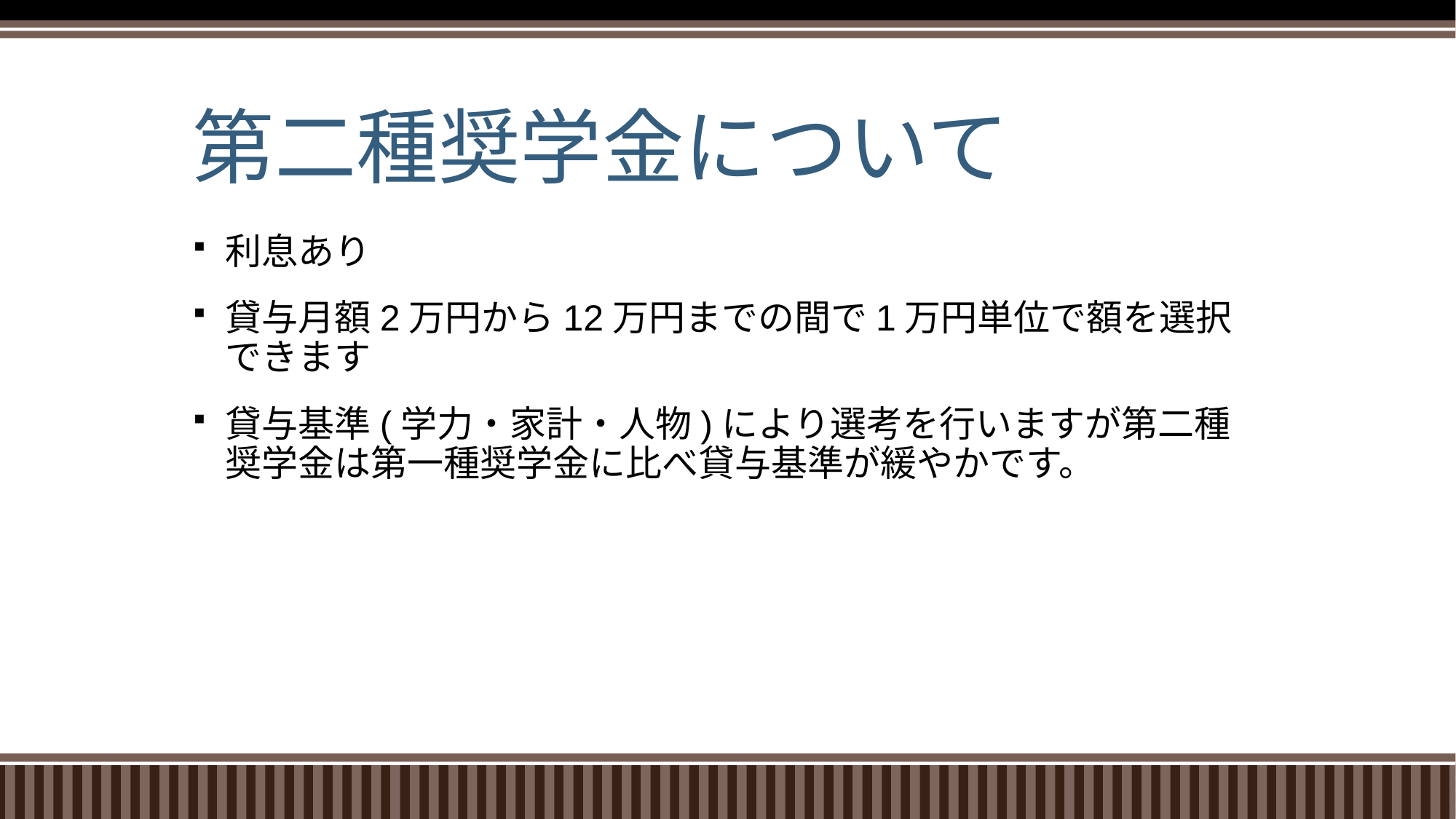

# 第二種奨学金について
利息あり
貸与月額2万円から12万円までの間で1万円単位で額を選択できます
貸与基準(学力・家計・人物)により選考を行いますが第二種奨学金は第一種奨学金に比べ貸与基準が緩やかです。